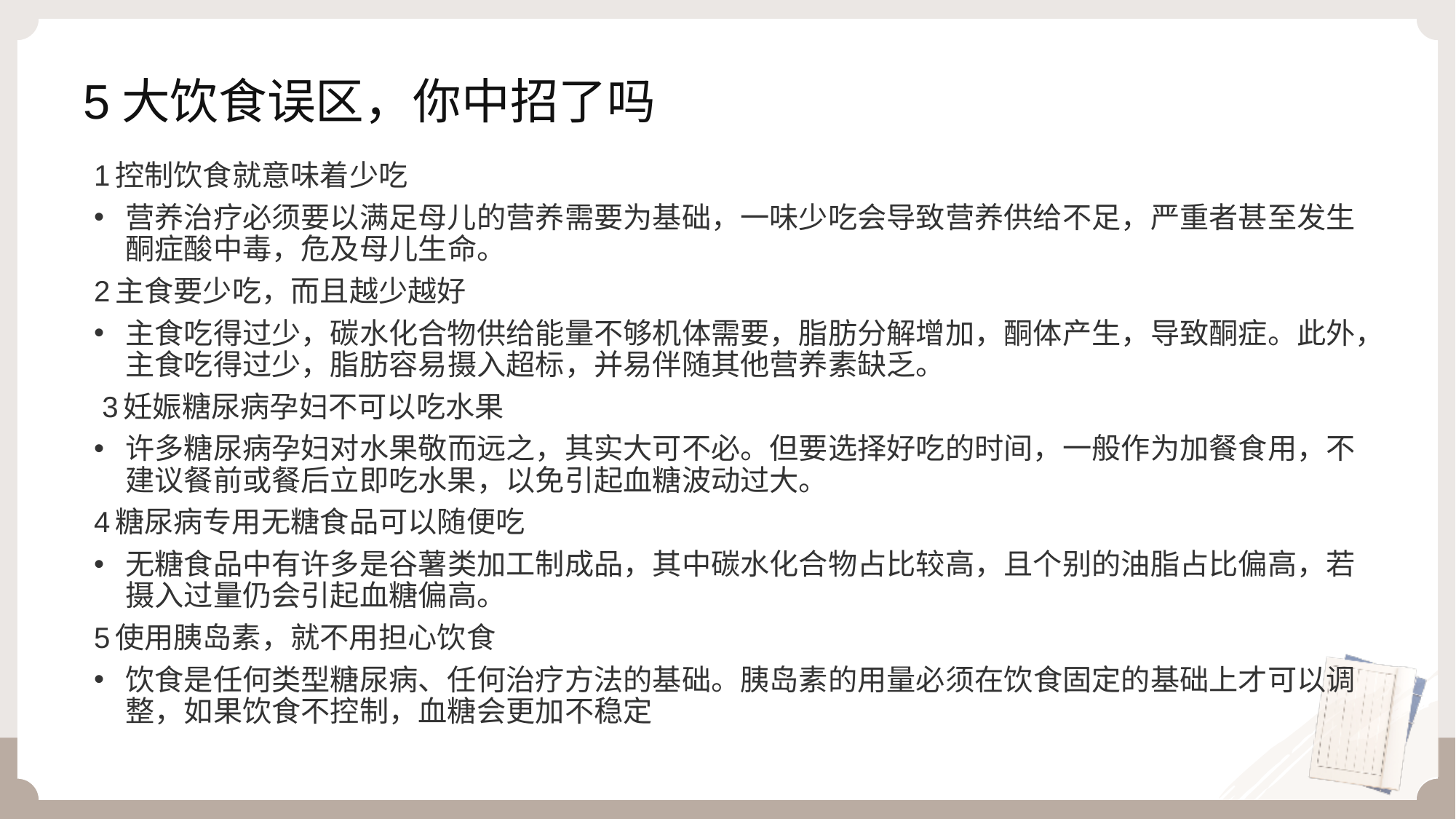

# 5大饮食误区，你中招了吗
1控制饮食就意味着少吃
营养治疗必须要以满足母儿的营养需要为基础，一味少吃会导致营养供给不足，严重者甚至发生酮症酸中毒，危及母儿生命。
2主食要少吃，而且越少越好
主食吃得过少，碳水化合物供给能量不够机体需要，脂肪分解增加，酮体产生，导致酮症。此外，主食吃得过少，脂肪容易摄入超标，并易伴随其他营养素缺乏。
 3妊娠糖尿病孕妇不可以吃水果
许多糖尿病孕妇对水果敬而远之，其实大可不必。但要选择好吃的时间，一般作为加餐食用，不建议餐前或餐后立即吃水果，以免引起血糖波动过大。
4糖尿病专用无糖食品可以随便吃
无糖食品中有许多是谷薯类加工制成品，其中碳水化合物占比较高，且个别的油脂占比偏高，若摄入过量仍会引起血糖偏高。
5使用胰岛素，就不用担心饮食
饮食是任何类型糖尿病、任何治疗方法的基础。胰岛素的用量必须在饮食固定的基础上才可以调整，如果饮食不控制，血糖会更加不稳定